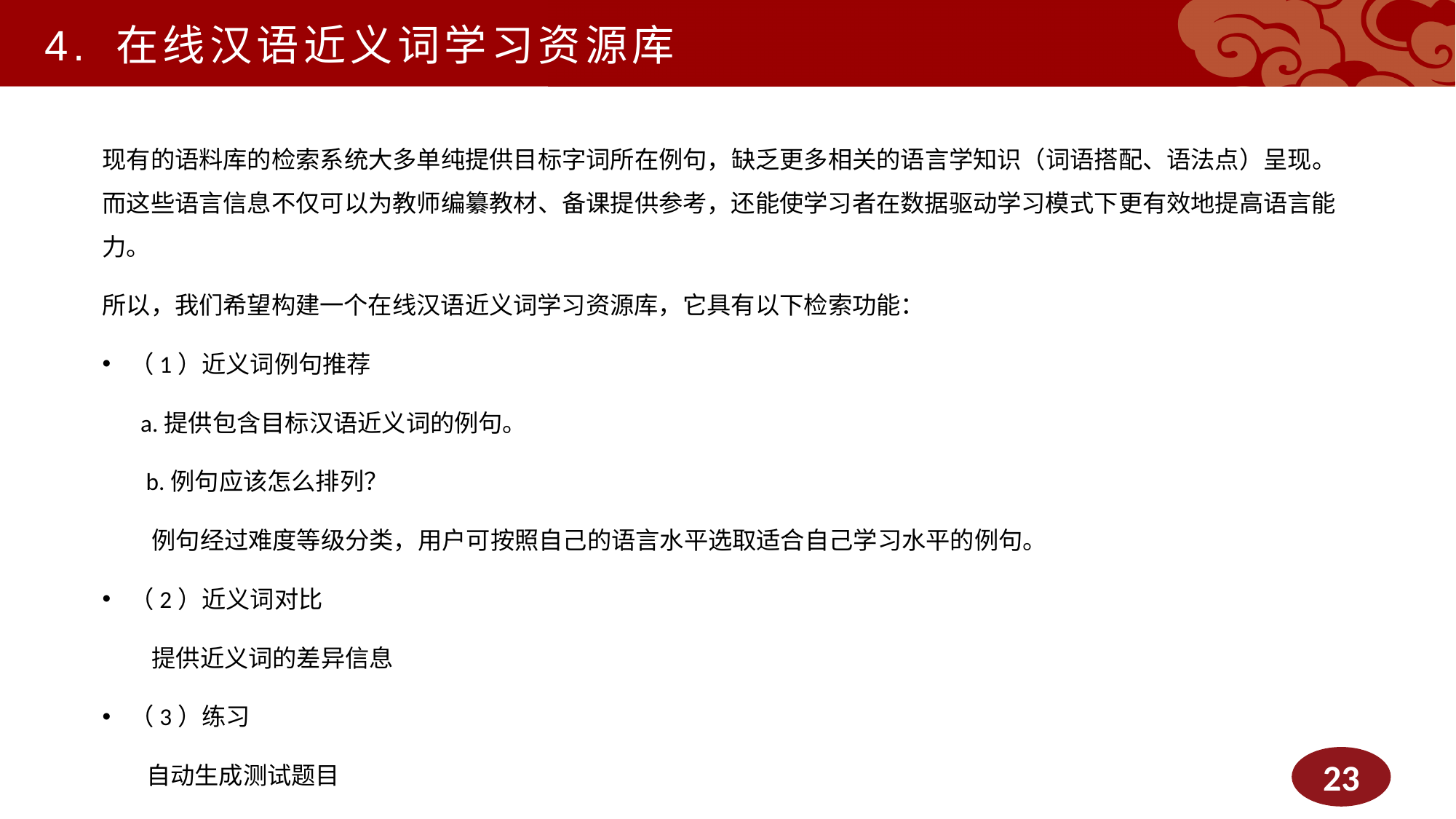

4. 在线汉语近义词学习资源库

现有的语料库的检索系统大多单纯提供目标字词所在例句，缺乏更多相关的语言学知识（词语搭配、语法点）呈现。而这些语言信息不仅可以为教师编纂教材、备课提供参考，还能使学习者在数据驱动学习模式下更有效地提高语言能力。
所以，我们希望构建一个在线汉语近义词学习资源库，它具有以下检索功能：
（1）近义词例句推荐
       a.提供包含目标汉语近义词的例句。
        b.例句应该怎么排列？
        例句经过难度等级分类，用户可按照自己的语言水平选取适合自己学习水平的例句。
（2）近义词对比
        提供近义词的差异信息
（3）练习
       自动生成测试题目